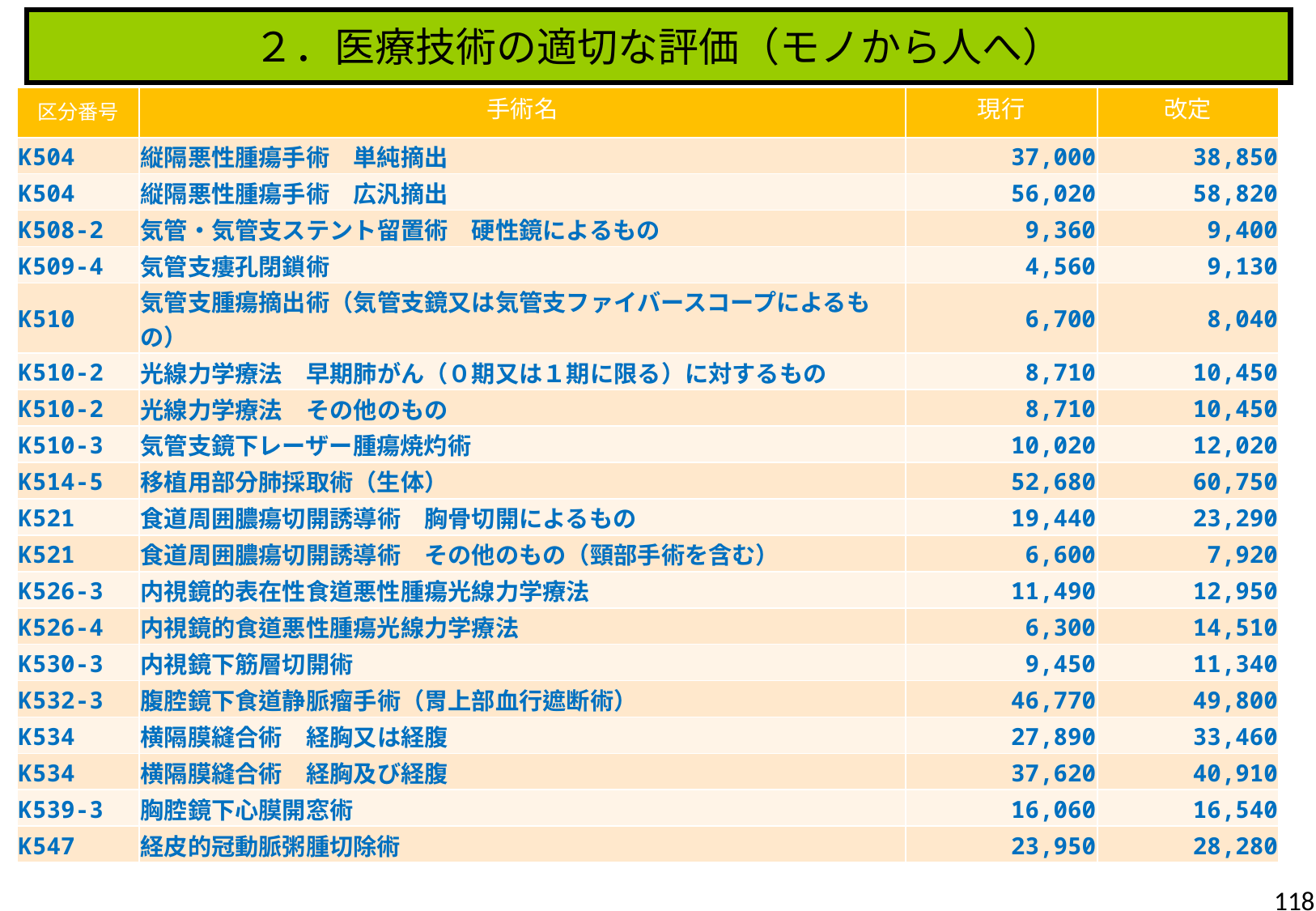

２．医療技術の適切な評価（モノから人へ）
| 区分番号 | 手術名 | 現行 | 改定 |
| --- | --- | --- | --- |
| K504 | 縦隔悪性腫瘍手術　単純摘出 | 37,000 | 38,850 |
| K504 | 縦隔悪性腫瘍手術　広汎摘出 | 56,020 | 58,820 |
| K508-2 | 気管・気管支ステント留置術　硬性鏡によるもの | 9,360 | 9,400 |
| K509-4 | 気管支瘻孔閉鎖術 | 4,560 | 9,130 |
| K510 | 気管支腫瘍摘出術（気管支鏡又は気管支ファイバースコープによるもの） | 6,700 | 8,040 |
| K510-2 | 光線力学療法　早期肺がん（０期又は１期に限る）に対するもの | 8,710 | 10,450 |
| K510-2 | 光線力学療法　その他のもの | 8,710 | 10,450 |
| K510-3 | 気管支鏡下レーザー腫瘍焼灼術 | 10,020 | 12,020 |
| K514-5 | 移植用部分肺採取術（生体） | 52,680 | 60,750 |
| K521 | 食道周囲膿瘍切開誘導術　胸骨切開によるもの | 19,440 | 23,290 |
| K521 | 食道周囲膿瘍切開誘導術　その他のもの（頸部手術を含む） | 6,600 | 7,920 |
| K526-3 | 内視鏡的表在性食道悪性腫瘍光線力学療法 | 11,490 | 12,950 |
| K526-4 | 内視鏡的食道悪性腫瘍光線力学療法 | 6,300 | 14,510 |
| K530-3 | 内視鏡下筋層切開術 | 9,450 | 11,340 |
| K532-3 | 腹腔鏡下食道静脈瘤手術（胃上部血行遮断術） | 46,770 | 49,800 |
| K534 | 横隔膜縫合術　経胸又は経腹 | 27,890 | 33,460 |
| K534 | 横隔膜縫合術　経胸及び経腹 | 37,620 | 40,910 |
| K539-3 | 胸腔鏡下心膜開窓術 | 16,060 | 16,540 |
| K547 | 経皮的冠動脈粥腫切除術 | 23,950 | 28,280 |
118